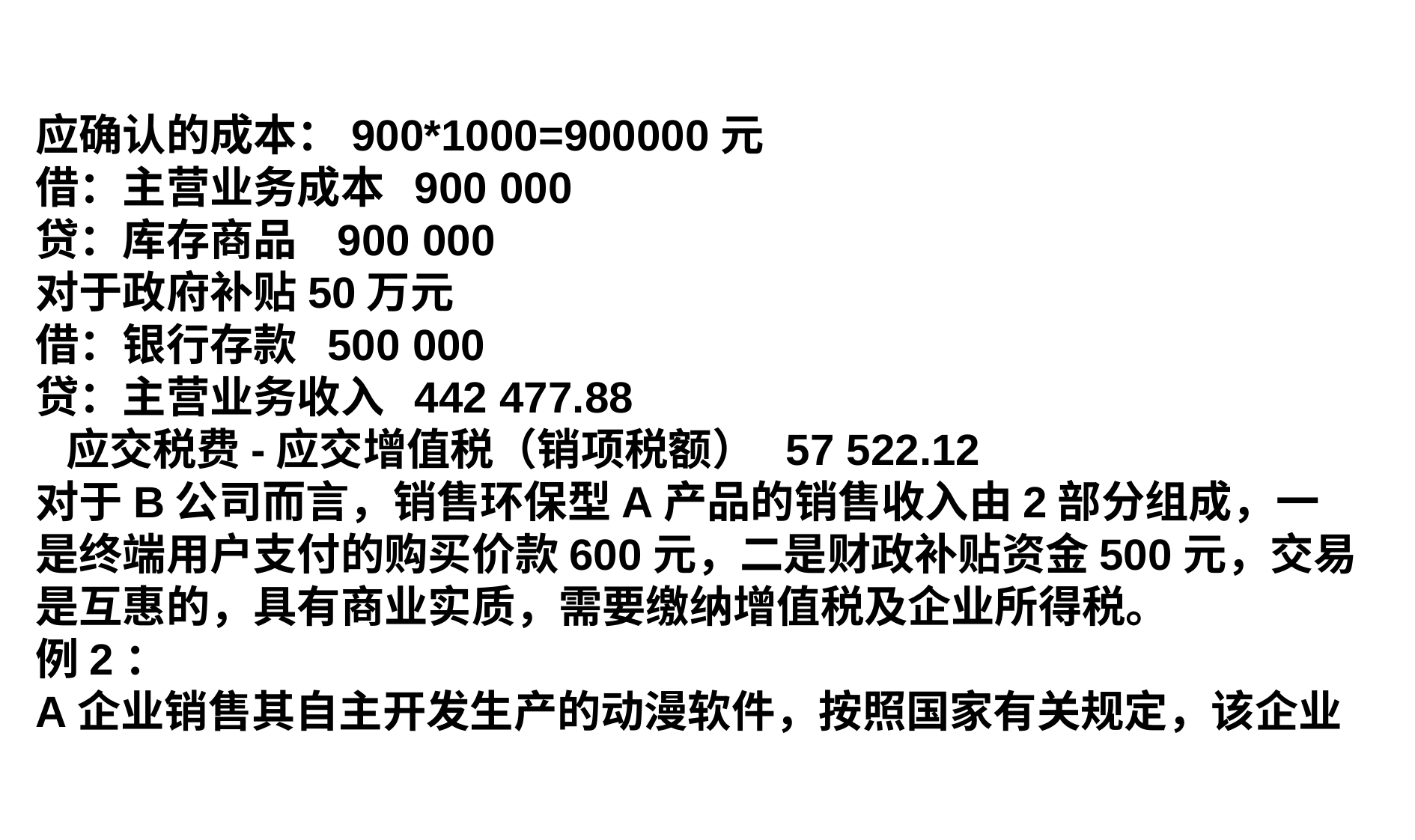

应确认的成本：900*1000=900000元
借：主营业务成本  900 000
贷：库存商品   900 000
对于政府补贴50万元
借：银行存款  500 000
贷：主营业务收入  442 477.88
  应交税费-应交增值税（销项税额）  57 522.12
对于B公司而言，销售环保型A产品的销售收入由2部分组成，一是终端用户支付的购买价款600元，二是财政补贴资金500元，交易是互惠的，具有商业实质，需要缴纳增值税及企业所得税。
例2：
A企业销售其自主开发生产的动漫软件，按照国家有关规定，该企业